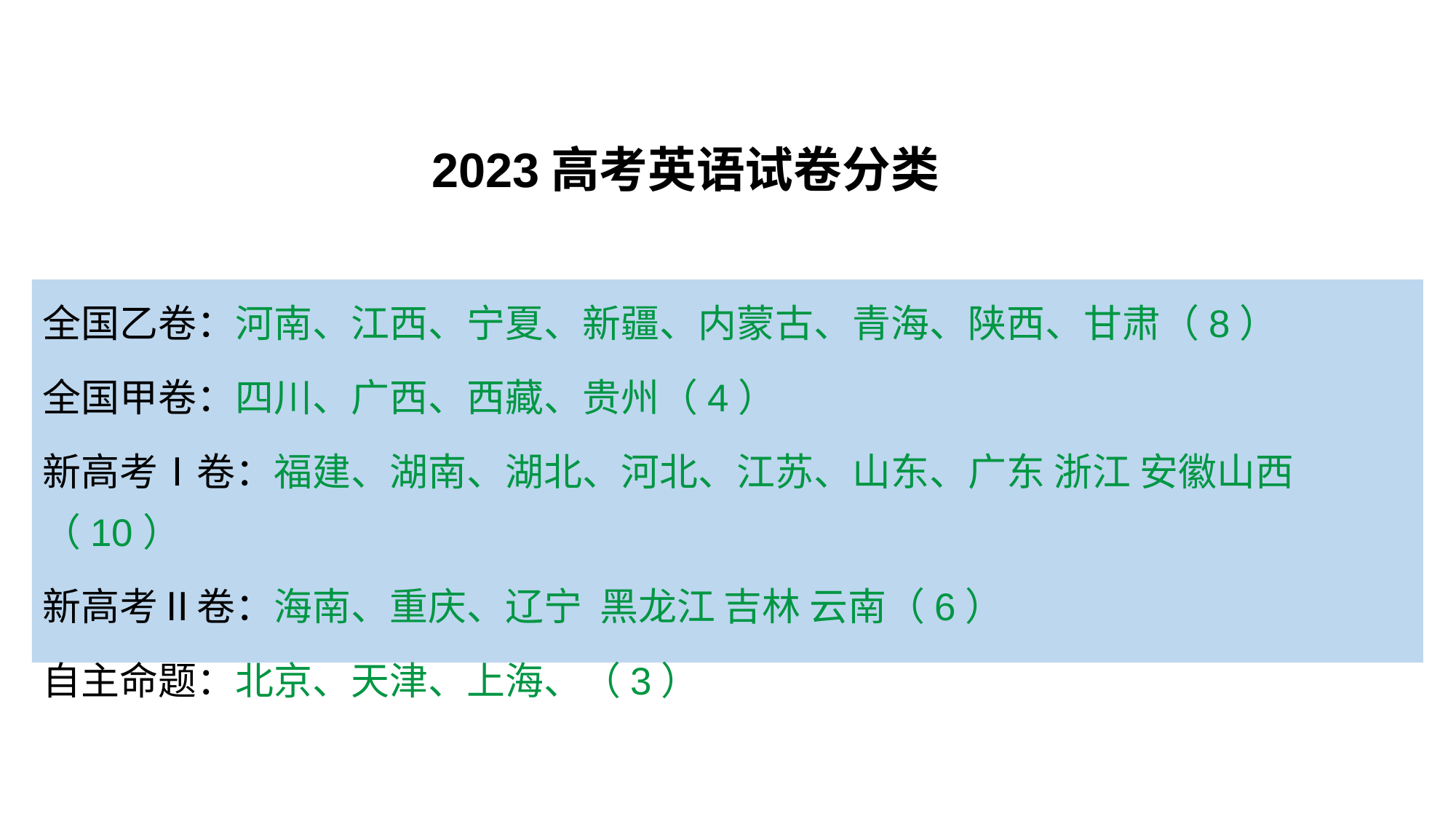

2023高考英语试卷分类
全国乙卷：河南、江西、宁夏、新疆、内蒙古、青海、陕西、甘肃（8）
全国甲卷：四川、广西、西藏、贵州（4）
新高考Ⅰ卷：福建、湖南、湖北、河北、江苏、山东、广东 浙江 安徽山西（10）
新高考Ⅱ卷：海南、重庆、辽宁  黑龙江 吉林 云南（6）
自主命题：北京、天津、上海、（3）